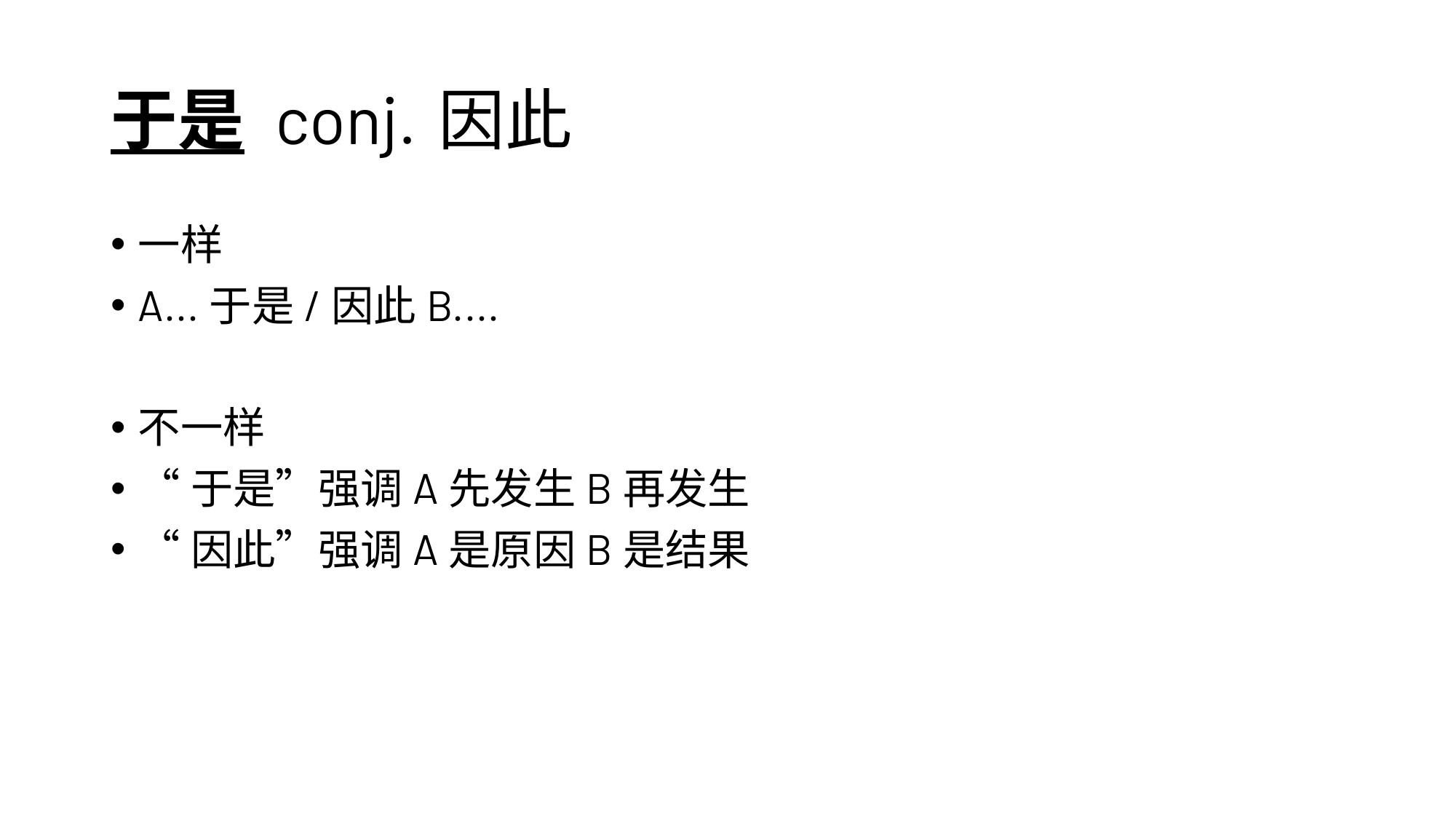

# 于是 conj.	因此
一样
A...于是/因此B....

不一样
“于是”强调A先发生B再发生
“因此”强调A是原因B是结果